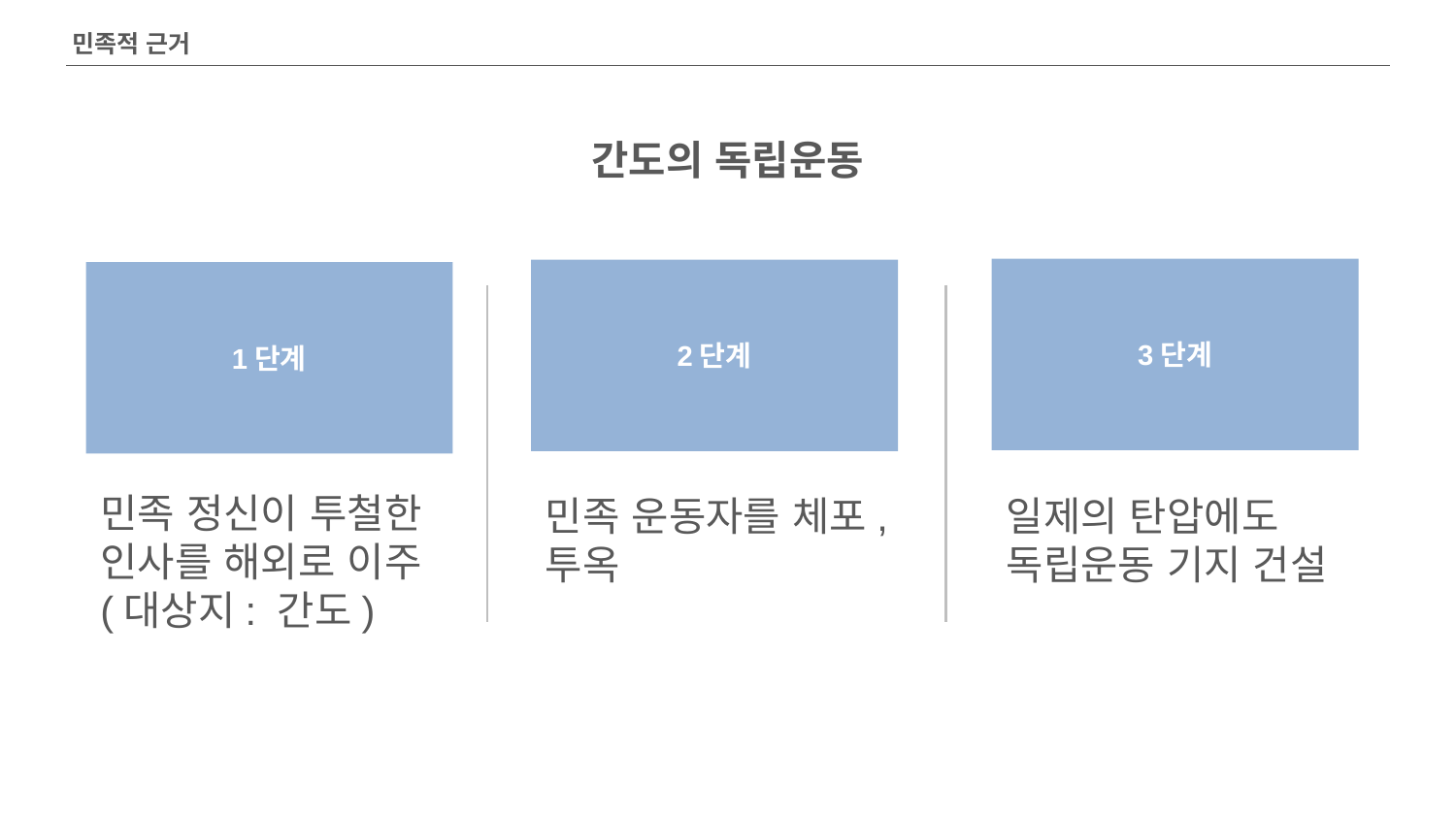

민족적 근거
간도의 독립운동
3단계
2단계
1단계

민족 정신이 투철한 인사를 해외로 이주 (대상지: 간도)
민족 운동자를 체포, 투옥
일제의 탄압에도 독립운동 기지 건설